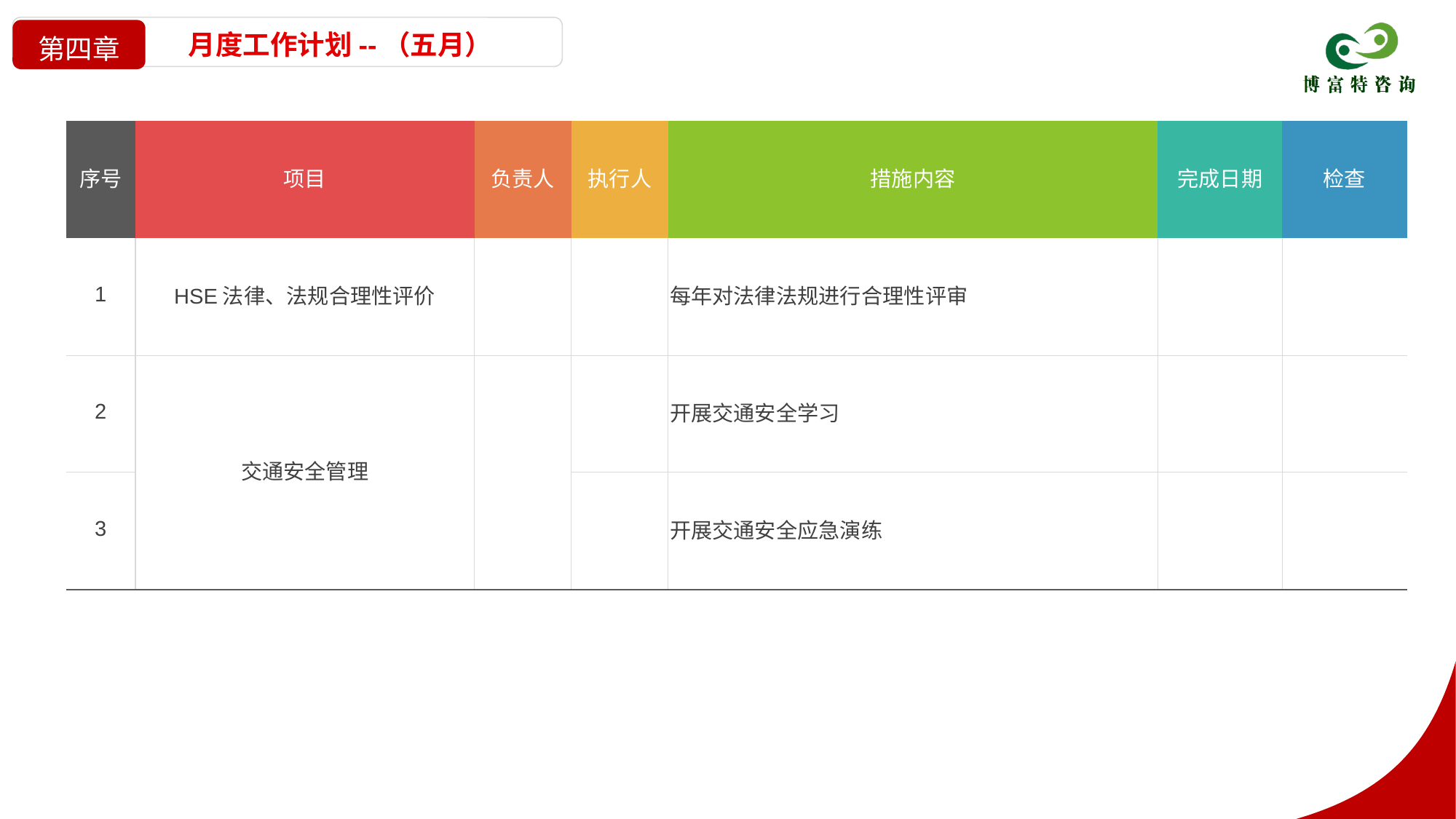

月度工作计划--（五月）
第四章
| 序号 | 项目 | 负责人 | 执行人 | 措施内容 | 完成日期 | 检查 |
| --- | --- | --- | --- | --- | --- | --- |
| 1 | HSE法律、法规合理性评价 |  |  | 每年对法律法规进行合理性评审 |  |  |
| 2 | 交通安全管理 |  |  | 开展交通安全学习 |  |  |
| 3 |  |  |  | 开展交通安全应急演练 |  |  |